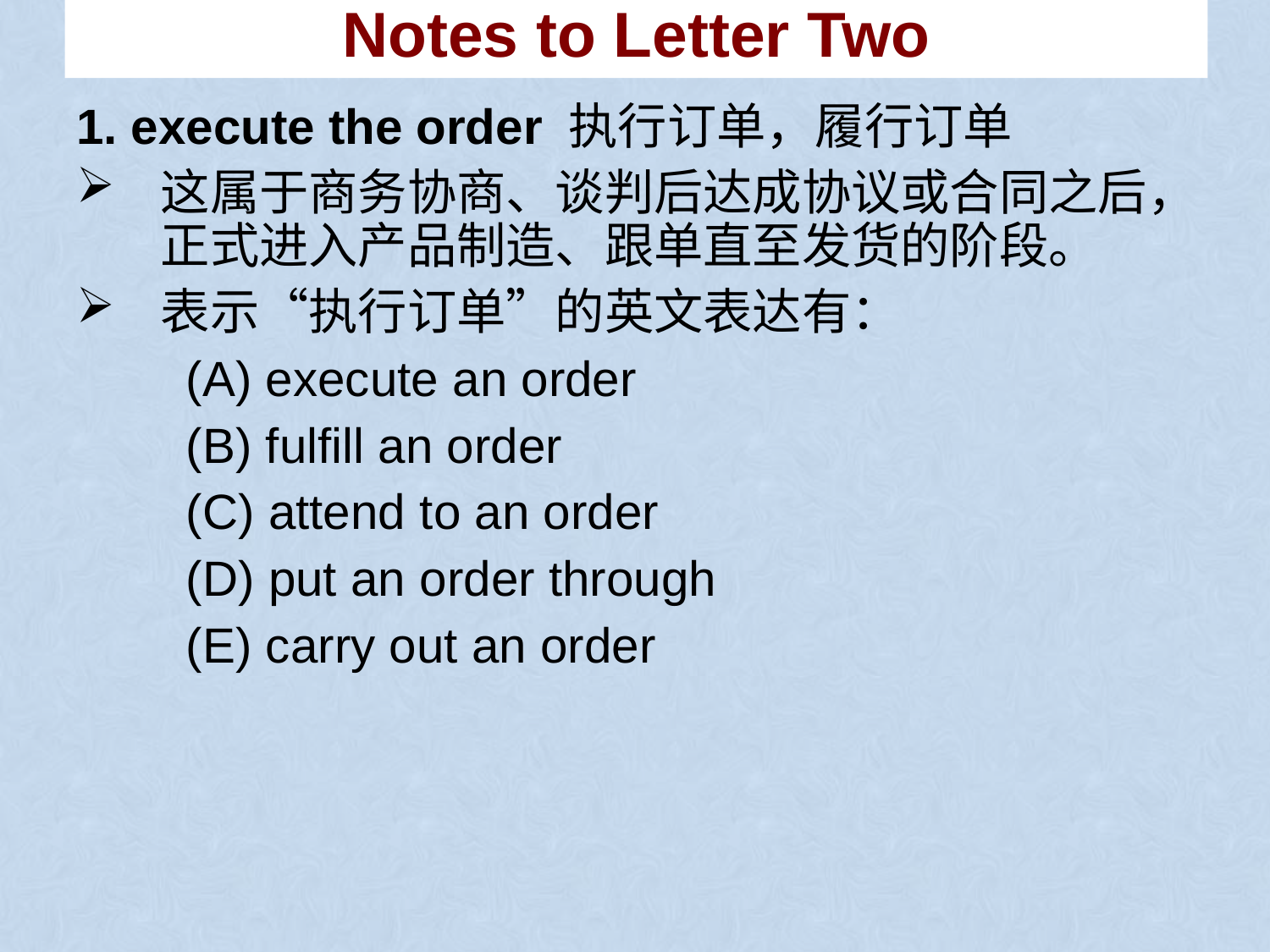

# Notes to Letter Two
1. execute the order 执行订单，履行订单
这属于商务协商、谈判后达成协议或合同之后，正式进入产品制造、跟单直至发货的阶段。
表示“执行订单”的英文表达有：
        (A) execute an order
        (B) fulfill an order
        (C) attend to an order
        (D) put an order through
        (E) carry out an order